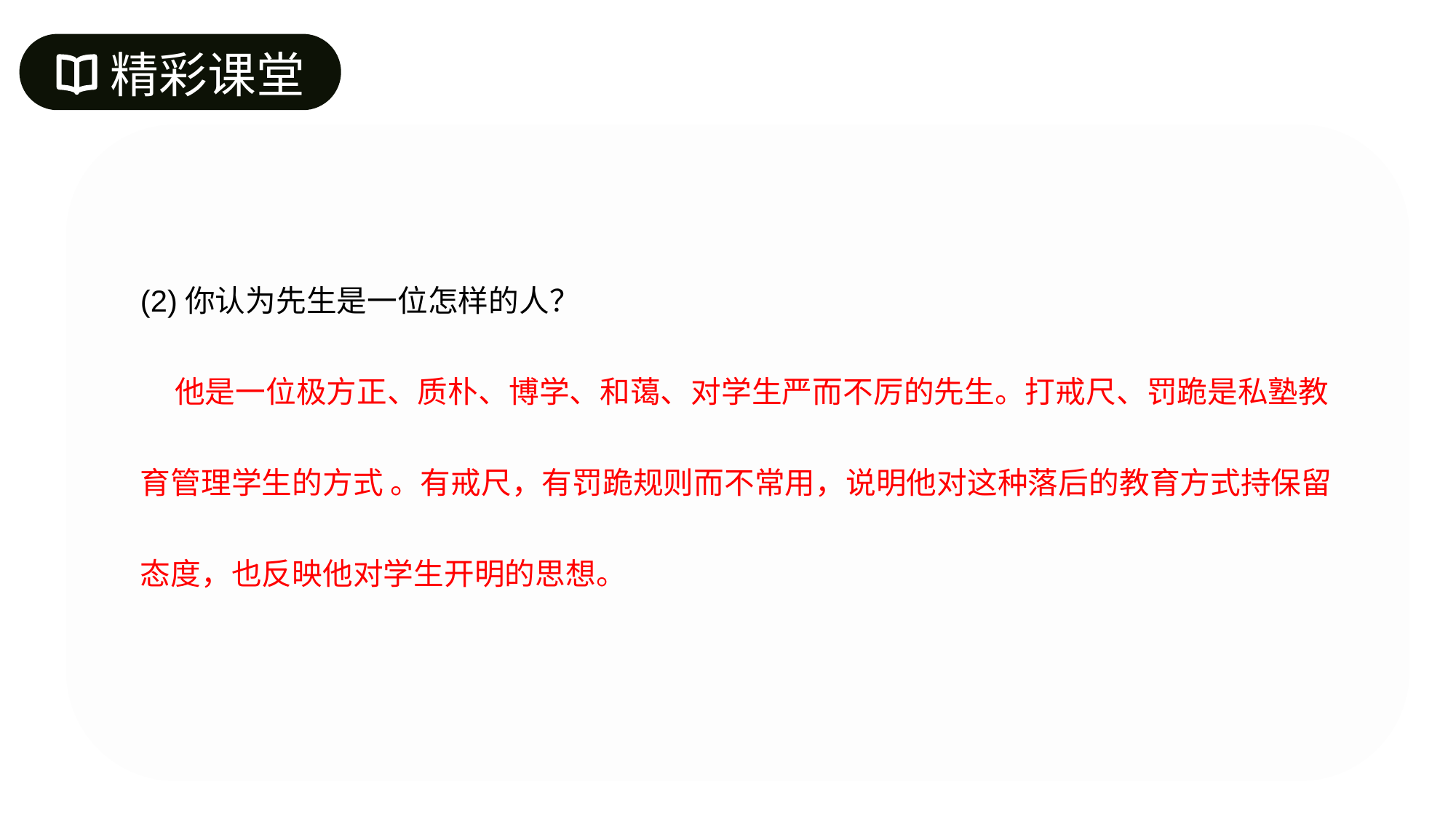

精彩课堂

(2)你认为先生是一位怎样的人？
    他是一位极方正、质朴、博学、和蔼、对学生严而不厉的先生。打戒尺、罚跪是私塾教育管理学生的方式 。有戒尺，有罚跪规则而不常用，说明他对这种落后的教育方式持保留态度，也反映他对学生开明的思想。